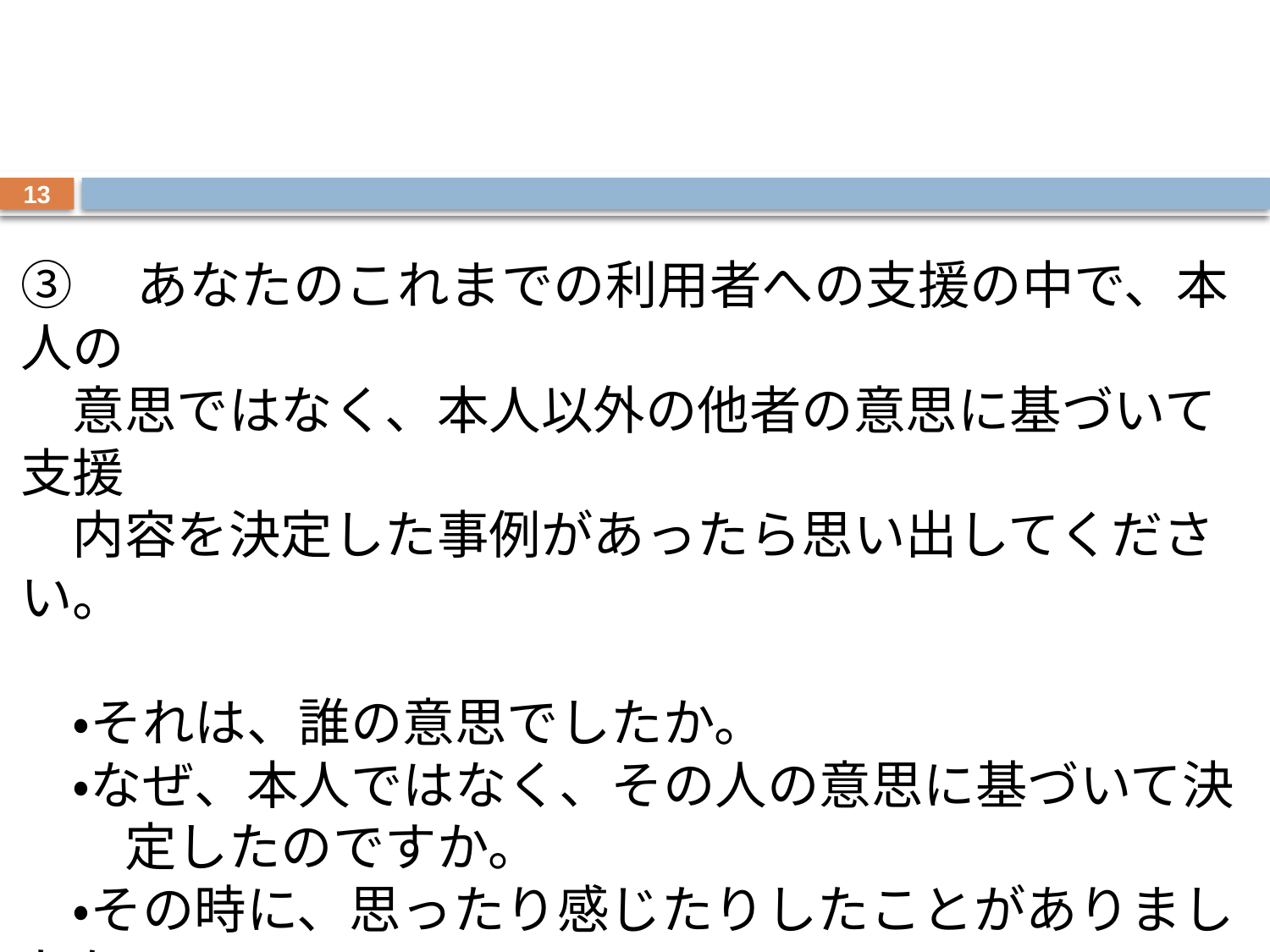

13
③　あなたのこれまでの利用者への支援の中で、本人の
　意思ではなく、本人以外の他者の意思に基づいて支援
　内容を決定した事例があったら思い出してください。

　・それは、誰の意思でしたか。
　・なぜ、本人ではなく、その人の意思に基づいて決
　　定したのですか。
　・その時に、思ったり感じたりしたことがありましたか。

　　これらのことを、グループで共有してください。